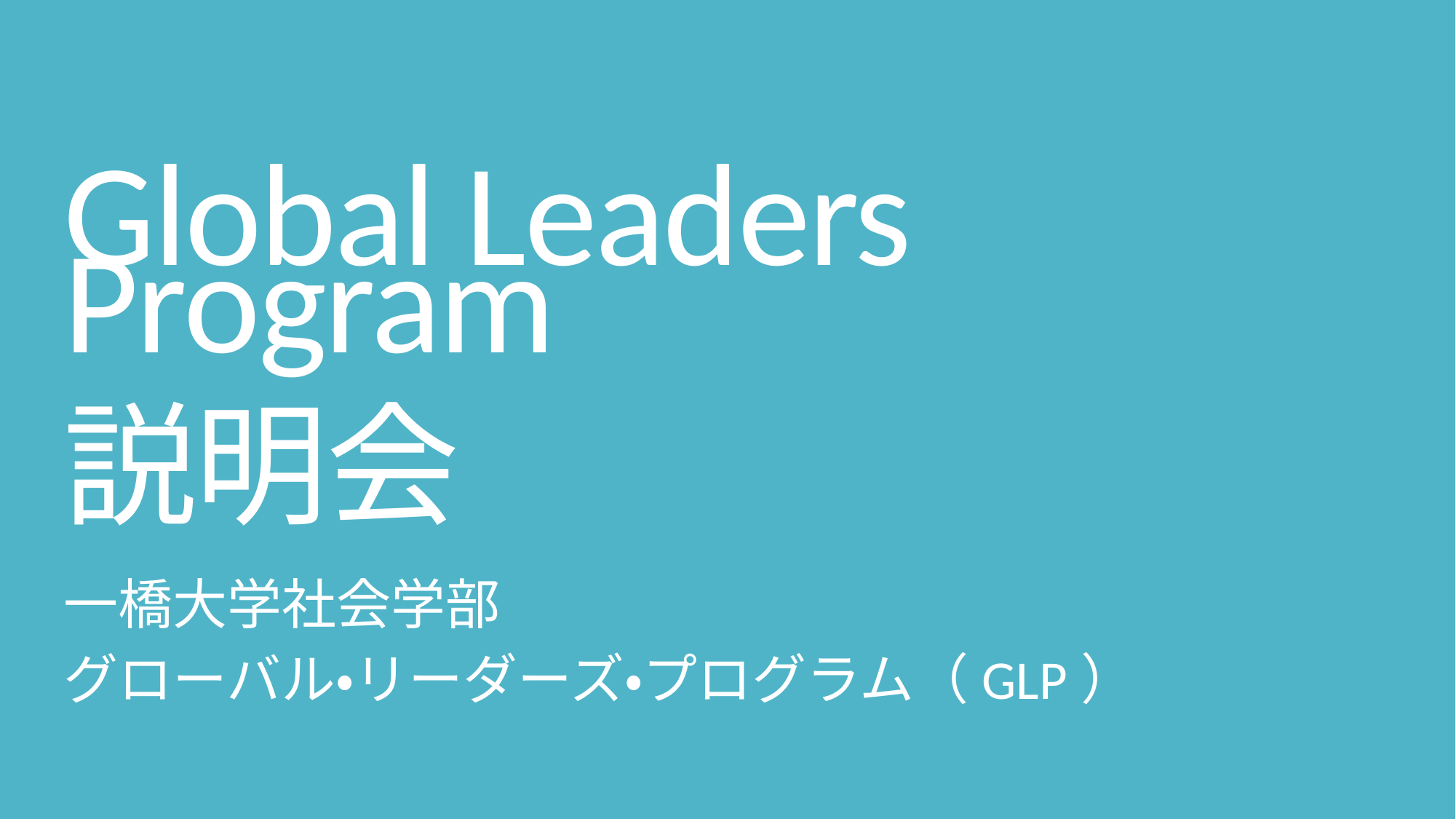

# Global Leaders Program　 説明会
一橋大学社会学部
グローバル・リーダーズ・プログラム（GLP）